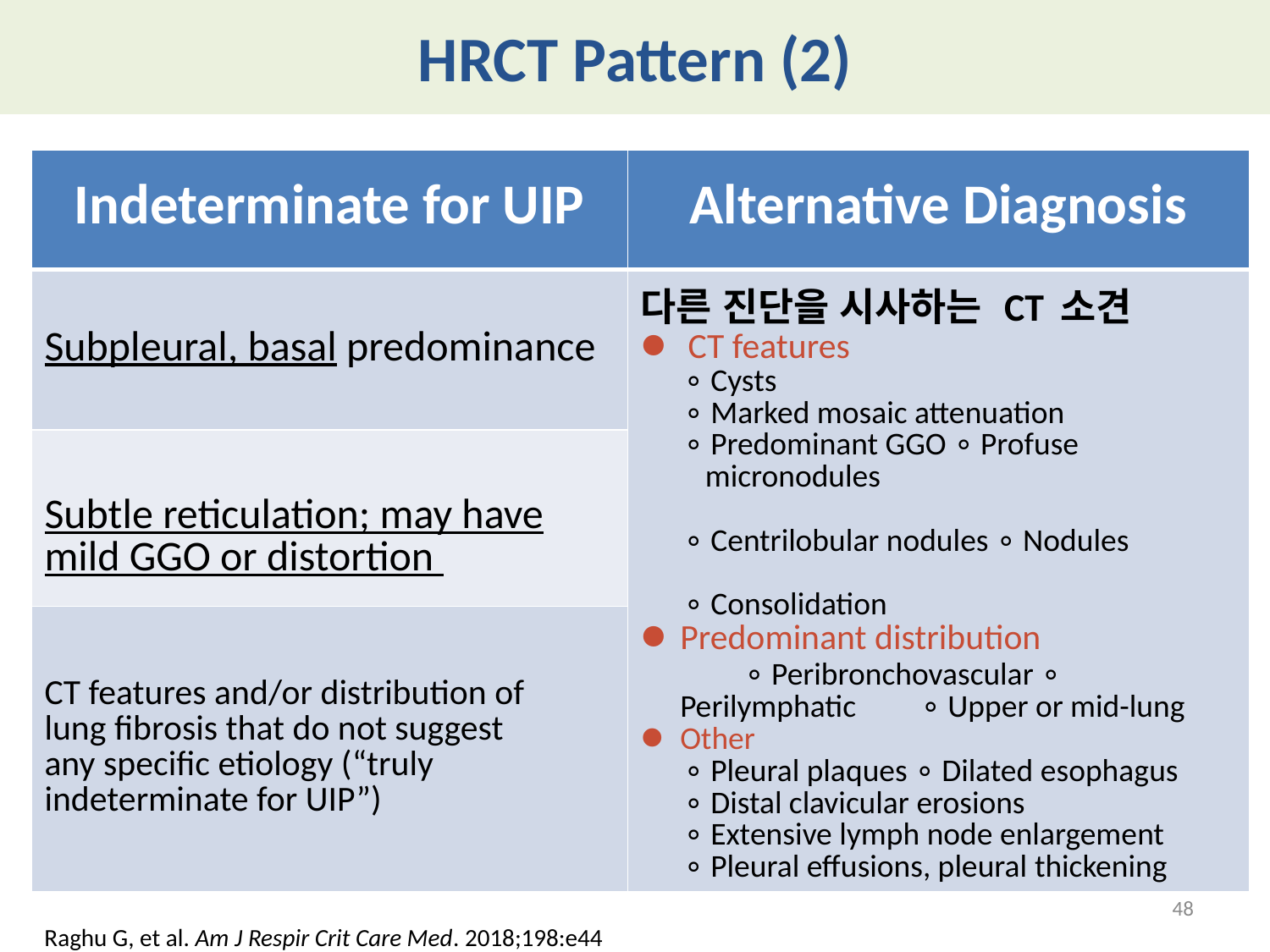

# HRCT Pattern (2)
| Indeterminate for UIP | Alternative Diagnosis |
| --- | --- |
| Subpleural, basal predominance | 다른 진단을 시사하는 CT 소견 CT features ∘ Cysts ∘ Marked mosaic attenuation ∘ Predominant GGO ∘ Profuse micronodules ∘ Centrilobular nodules ∘ Nodules ∘ Consolidation Predominant distribution ∘ Peribronchovascular ∘ Perilymphatic ∘ Upper or mid-lung Other ∘ Pleural plaques ∘ Dilated esophagus ∘ Distal clavicular erosions ∘ Extensive lymph node enlargement ∘ Pleural effusions, pleural thickening |
| Subtle reticulation; may have mild GGO or distortion |  |
| CT features and/or distribution of lung fibrosis that do not suggest any specific etiology (“truly indeterminate for UIP”) |  |
48
Raghu G, et al. Am J Respir Crit Care Med. 2018;198:e44